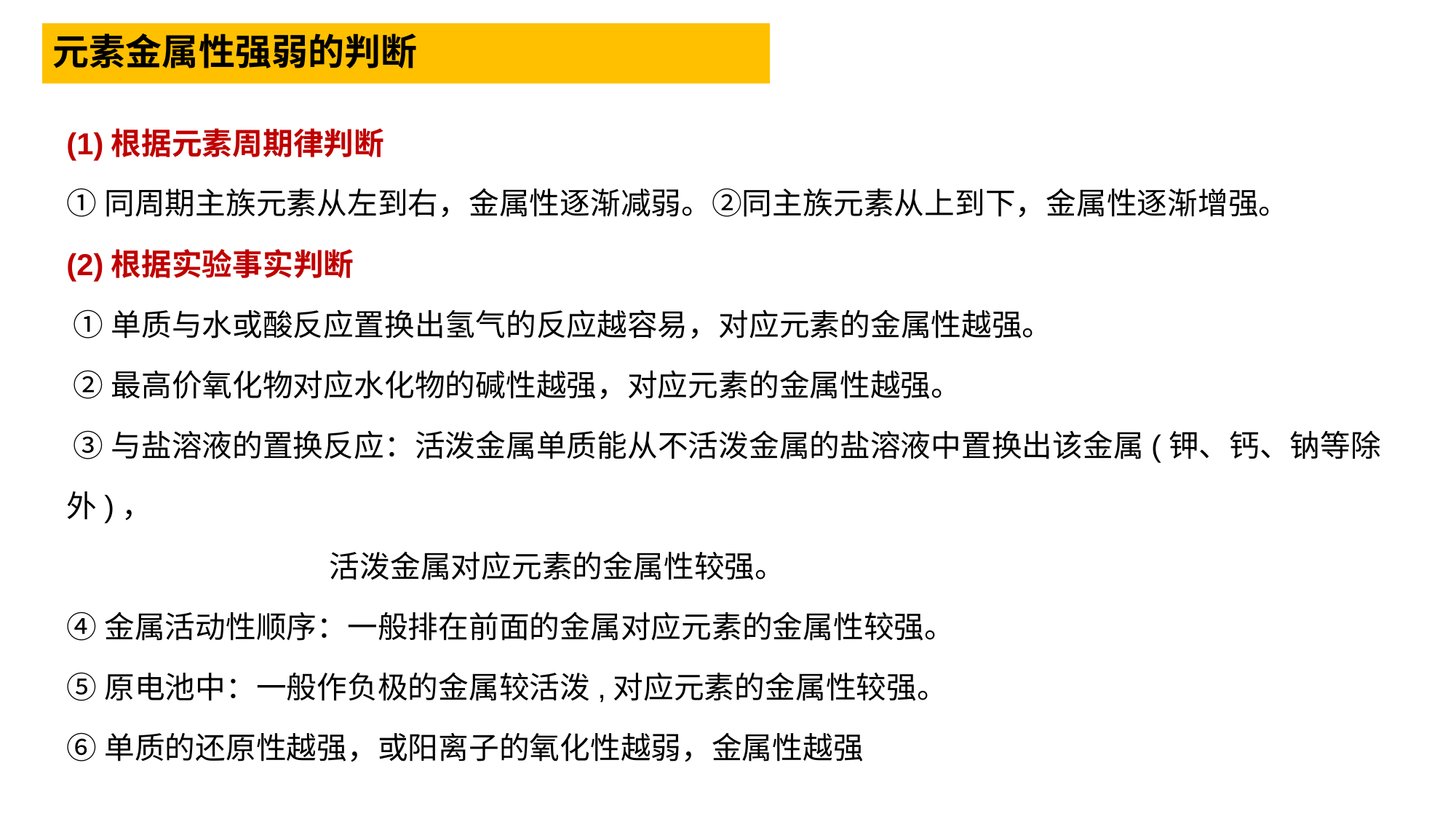

元素金属性强弱的判断
(1)根据元素周期律判断
①同周期主族元素从左到右，金属性逐渐减弱。②同主族元素从上到下，金属性逐渐增强。
(2)根据实验事实判断
 ①单质与水或酸反应置换出氢气的反应越容易，对应元素的金属性越强。
 ②最高价氧化物对应水化物的碱性越强，对应元素的金属性越强。
 ③与盐溶液的置换反应：活泼金属单质能从不活泼金属的盐溶液中置换出该金属(钾、钙、钠等除外)，
                                      活泼金属对应元素的金属性较强。
④金属活动性顺序：一般排在前面的金属对应元素的金属性较强。
⑤原电池中：一般作负极的金属较活泼,对应元素的金属性较强。
⑥单质的还原性越强，或阳离子的氧化性越弱，金属性越强